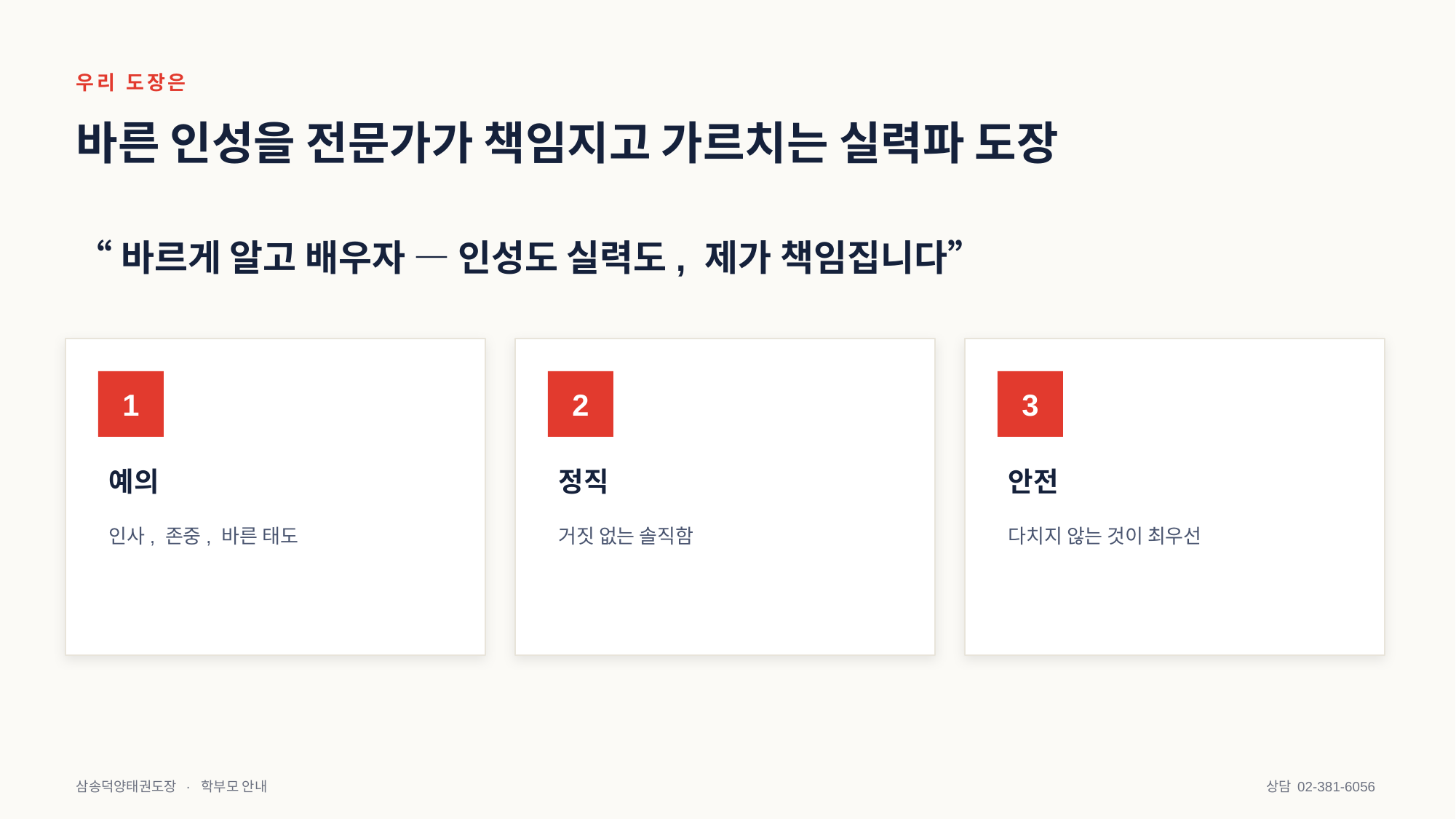

우리 도장은
바른 인성을 전문가가 책임지고 가르치는 실력파 도장
“바르게 알고 배우자 — 인성도 실력도, 제가 책임집니다”

1
2
3
예의
정직
안전
인사, 존중, 바른 태도
거짓 없는 솔직함
다치지 않는 것이 최우선
삼송덕양태권도장  ·  학부모 안내
상담 02-381-6056